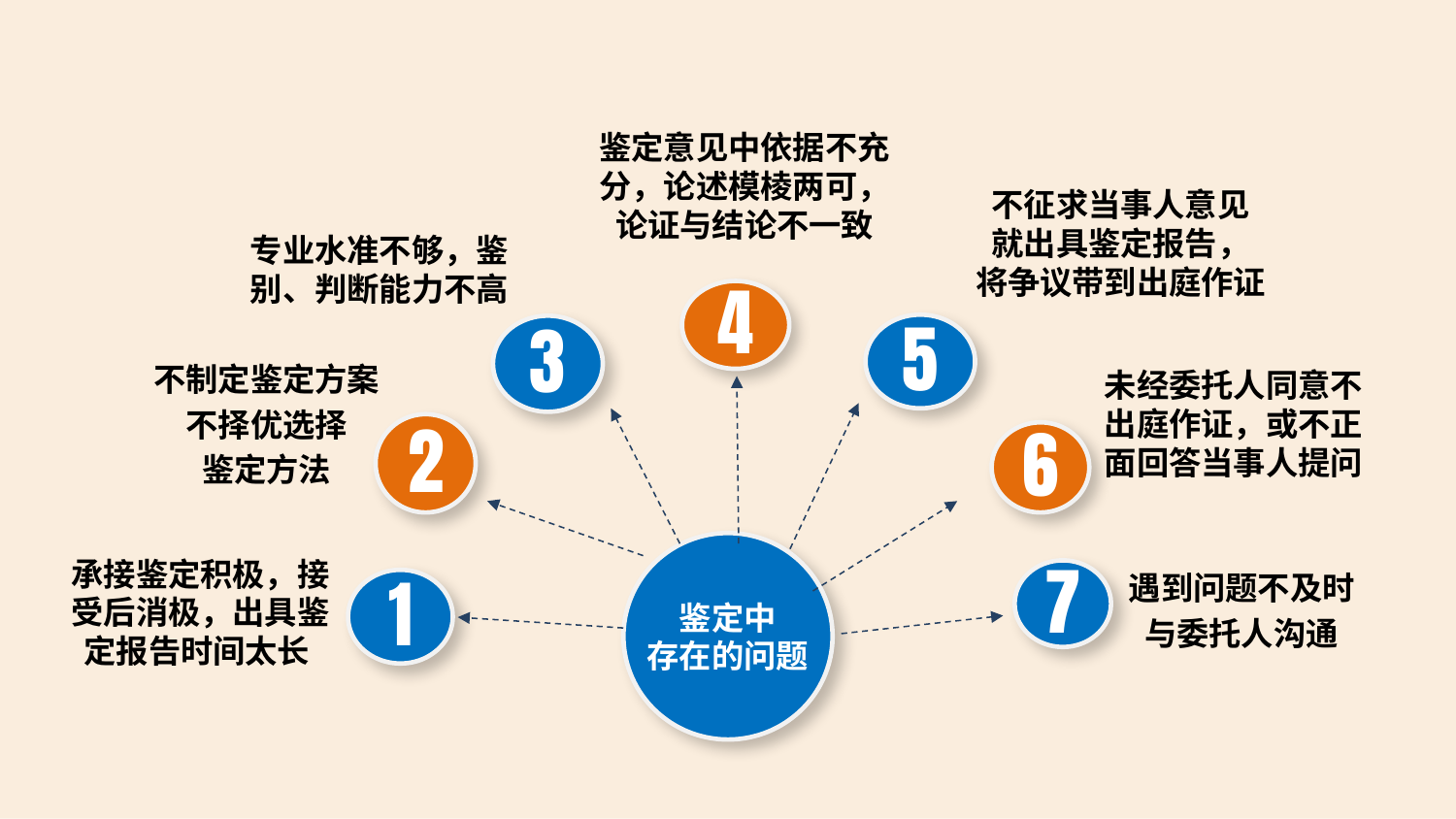

鉴定意见中依据不充分，论述模棱两可，论证与结论不一致
不征求当事人意见
就出具鉴定报告，
将争议带到出庭作证
专业水准不够，鉴别、判断能力不高
不制定鉴定方案
不择优选择
鉴定方法
未经委托人同意不出庭作证，或不正面回答当事人提问
承接鉴定积极，接受后消极，出具鉴定报告时间太长
4
5
3

2
6
鉴定中
存在的问题
7
遇到问题不及时
与委托人沟通
1